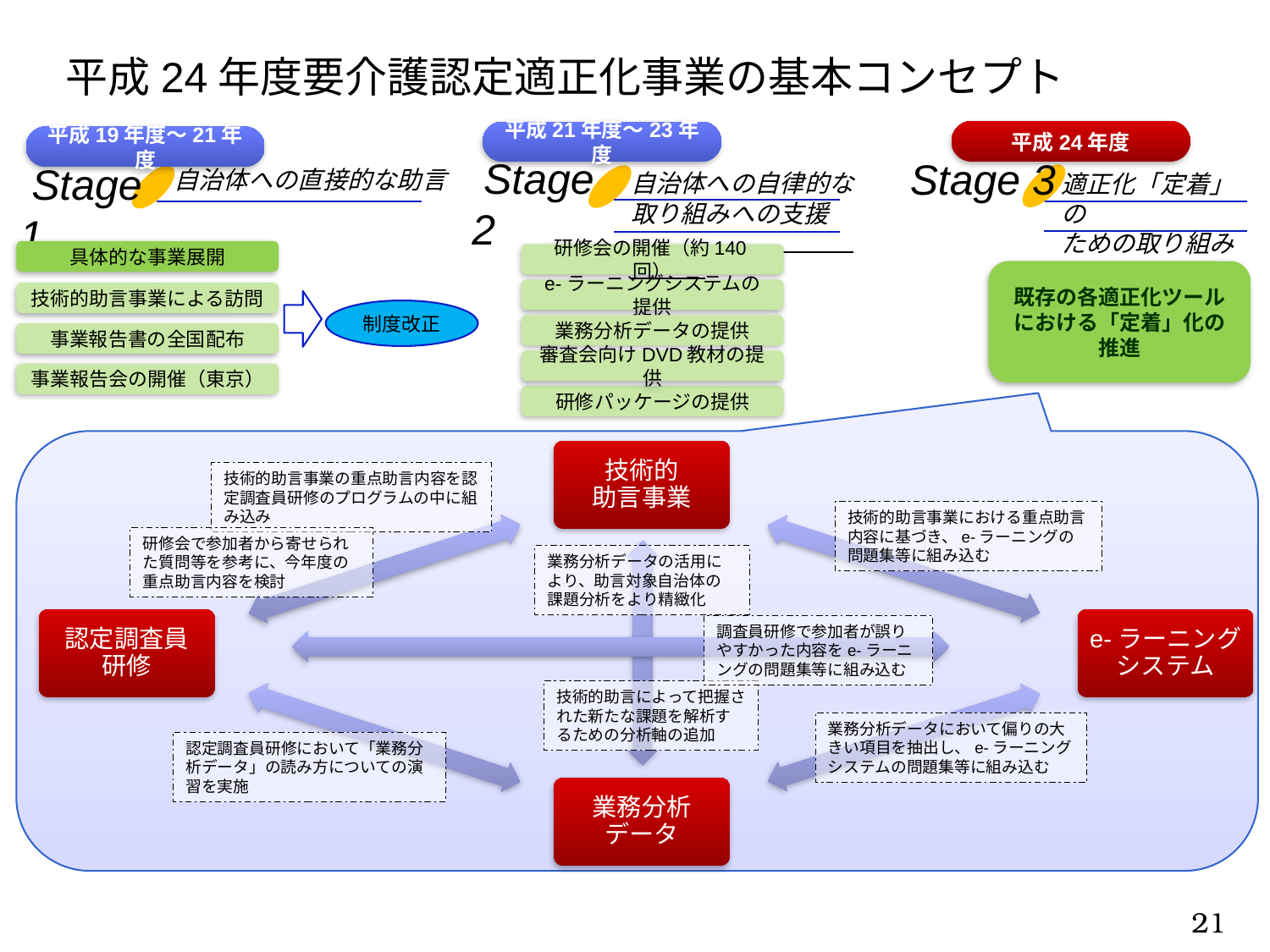

平成24年度要介護認定適正化事業の基本コンセプト
平成24年度
平成21年度～23年度
平成19年度～21年度
 Stage 2
Stage 3
 Stage 1
自治体への直接的な助言
適正化「定着」の
ための取り組み
自治体への自律的な
取り組みへの支援

具体的な事業展開
研修会の開催（約140回）
既存の各適正化ツールにおける「定着」化の推進
e-ラーニングシステムの提供
技術的助言事業による訪問

制度改正
業務分析データの提供
事業報告書の全国配布
審査会向けDVD教材の提供
事業報告会の開催（東京）
研修パッケージの提供

技術的
助言事業

e-ラーニング
システム

業務分析
データ

認定調査員
研修

技術的助言事業の重点助言内容を認定調査員研修のプログラムの中に組み込み
技術的助言事業における重点助言内容に基づき、e-ラーニングの問題集等に組み込む
研修会で参加者から寄せられた質問等を参考に、今年度の重点助言内容を検討
業務分析データの活用により、助言対象自治体の課題分析をより精緻化
調査員研修で参加者が誤りやすかった内容をe-ラーニングの問題集等に組み込む

技術的助言によって把握された新たな課題を解析するための分析軸の追加
業務分析データにおいて偏りの大きい項目を抽出し、e-ラーニングシステムの問題集等に組み込む
認定調査員研修において「業務分析データ」の読み方についての演習を実施